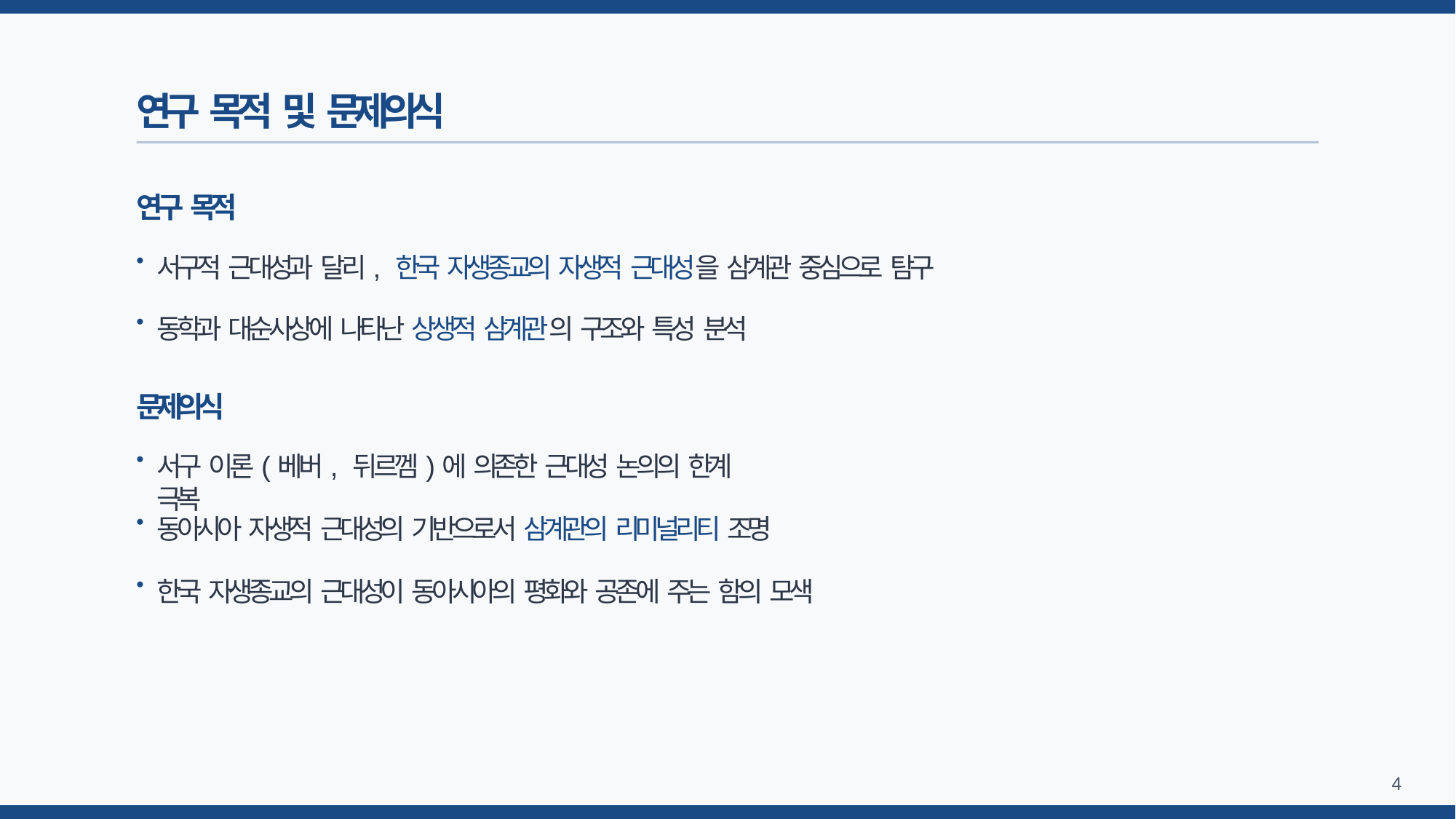

# 연구 목적 및 문제의식
연구 목적
•
서구적 근대성과 달리, 한국 자생종교의 자생적 근대성을 삼계관 중심으로 탐구
•
동학과 대순사상에 나타난 상생적 삼계관의 구조와 특성 분석
문제의식
•
서구 이론(베버, 뒤르껨)에 의존한 근대성 논의의 한계 극복
•
동아시아 자생적 근대성의 기반으로서 삼계관의 리미널리티 조명
•
한국 자생종교의 근대성이 동아시아의 평화와 공존에 주는 함의 모색
4